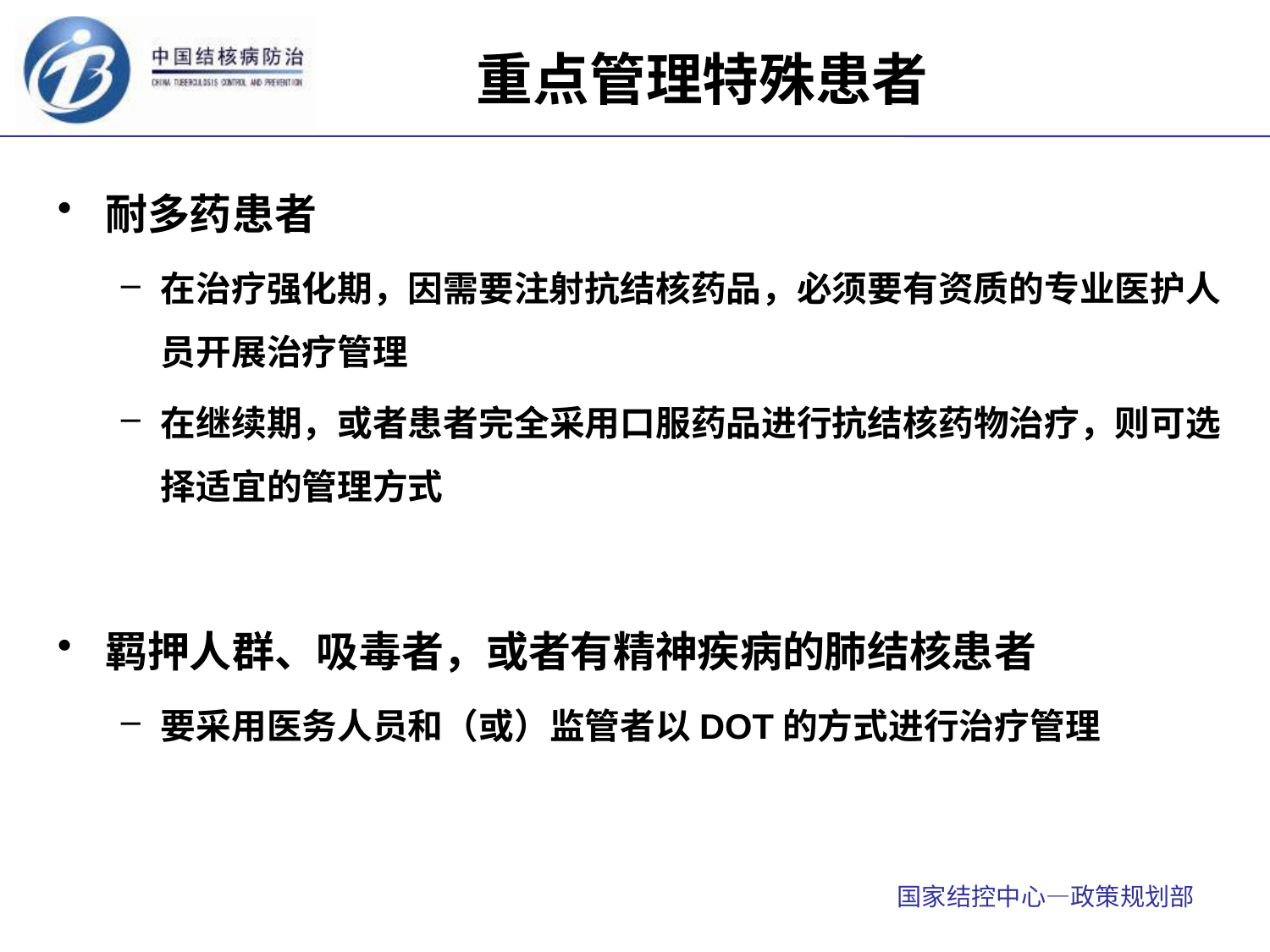

重点管理特殊患者
耐多药患者
在治疗强化期，因需要注射抗结核药品，必须要有资质的专业医护人员开展治疗管理
在继续期，或者患者完全采用口服药品进行抗结核药物治疗，则可选择适宜的管理方式

羁押人群、吸毒者，或者有精神疾病的肺结核患者
要采用医务人员和（或）监管者以DOT的方式进行治疗管理